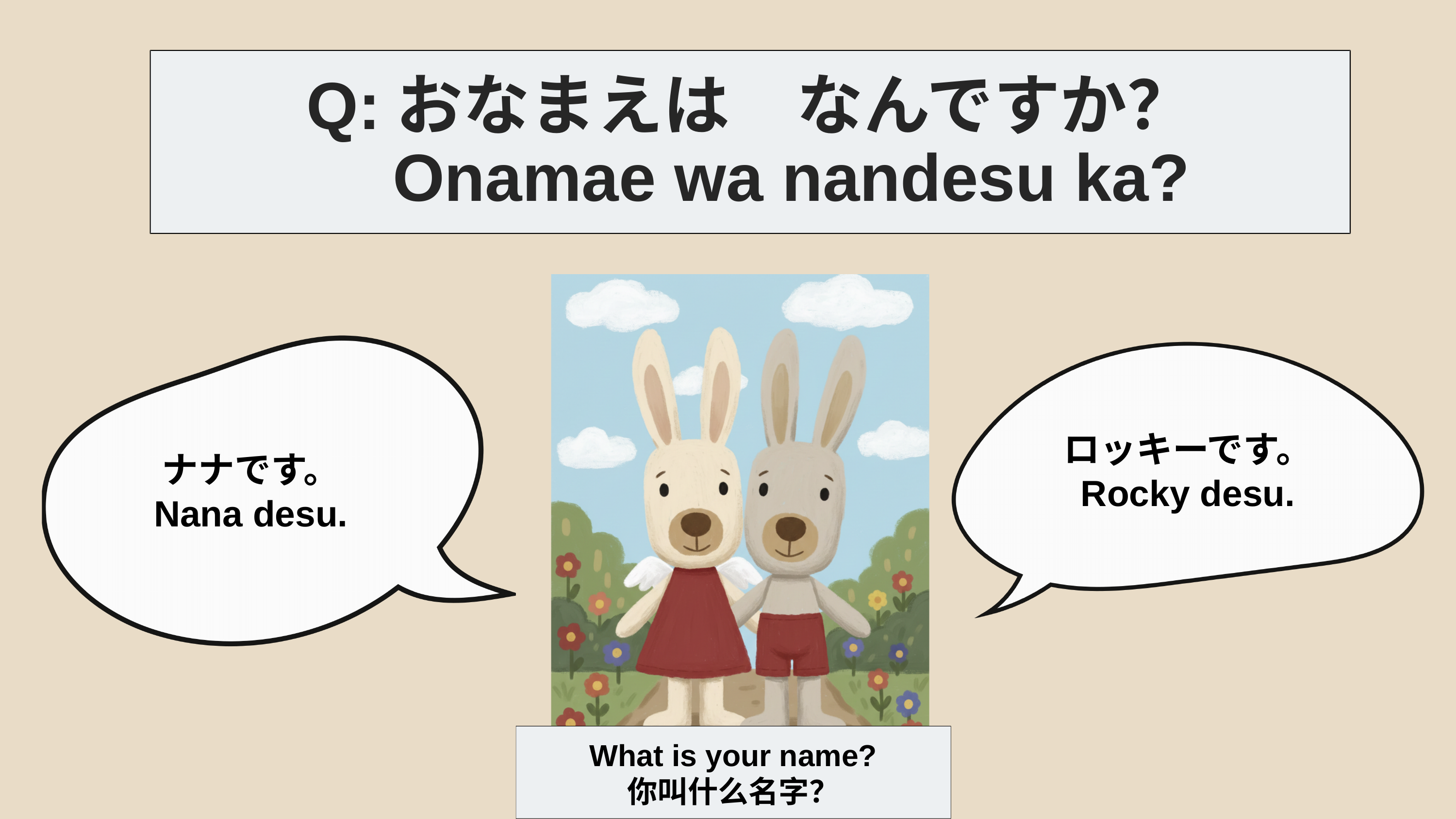

Q:おなまえは　なんですか？
　Onamae wa nandesu ka?

ナナです。
Nana desu.

ロッキーです。
Rocky desu.

What is your name?
你叫什么名字？